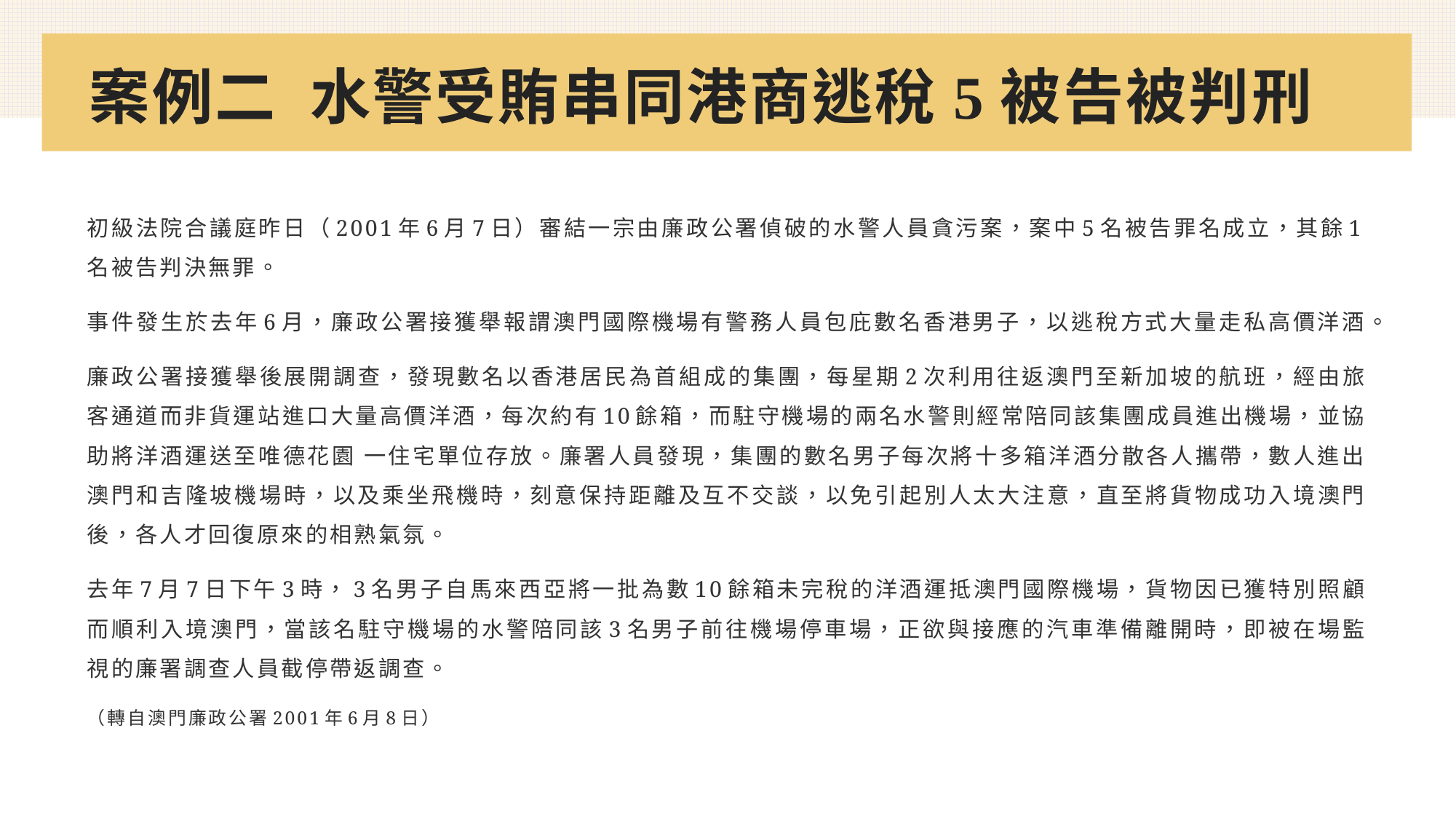

# 案例二  水警受賄串同港商逃稅5被告被判刑
初級法院合議庭昨日（2001年6月7日）審結一宗由廉政公署偵破的水警人員貪污案，案中5名被告罪名成立，其餘1名被告判決無罪。
事件發生於去年6月，廉政公署接獲舉報謂澳門國際機場有警務人員包庇數名香港男子，以逃稅方式大量走私高價洋酒。
廉政公署接獲舉後展開調查，發現數名以香港居民為首組成的集團，每星期2次利用往返澳門至新加坡的航班，經由旅客通道而非貨運站進口大量高價洋酒，每次約有10餘箱，而駐守機場的兩名水警則經常陪同該集團成員進出機場，並協助將洋酒運送至唯德花園 一住宅單位存放。廉署人員發現，集團的數名男子每次將十多箱洋酒分散各人攜帶，數人進出澳門和吉隆坡機場時，以及乘坐飛機時，刻意保持距離及互不交談，以免引起別人太大注意，直至將貨物成功入境澳門後，各人才回復原來的相熟氣氛。
去年7月7日下午3時，3名男子自馬來西亞將一批為數10餘箱未完稅的洋酒運抵澳門國際機場，貨物因已獲特別照顧而順利入境澳門，當該名駐守機場的水警陪同該3名男子前往機場停車場，正欲與接應的汽車準備離開時，即被在場監視的廉署調查人員截停帶返調查。
（轉自澳門廉政公署2001年6月8日）